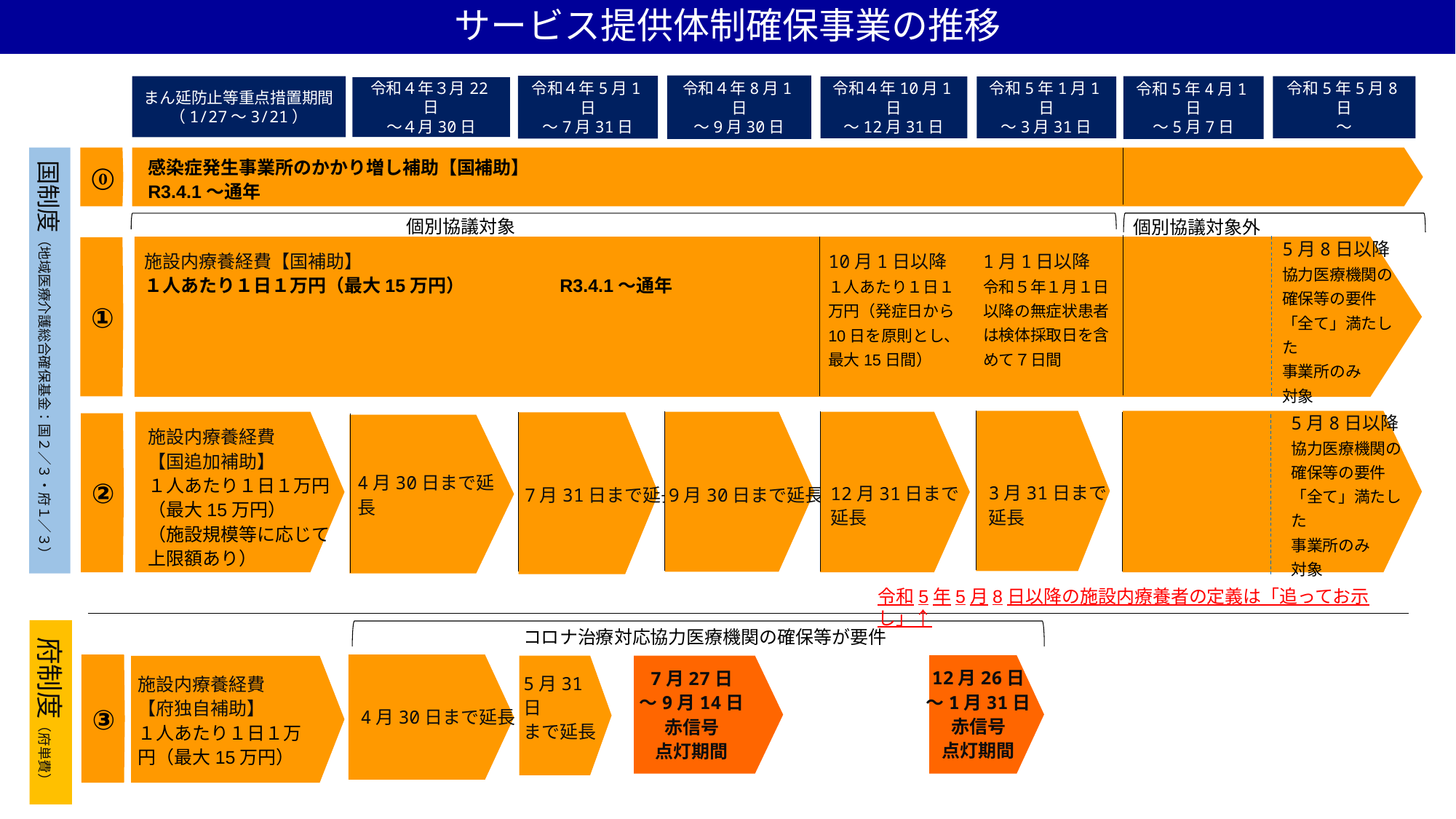

サービス提供体制確保事業の推移

令和４年8月1日
～9月30日
令和４年5月1日
～7月31日
令和5年4月1日
～5月7日
令和5年5月8日
～
まん延防止等重点措置期間
（1/27～3/21）
令和４年10月1日
～12月31日
令和5年1月1日
～3月31日
令和４年３月22日
～４月30日

感染症発生事業所のかかり増し補助【国補助】
R3.4.1～通年
⓪

国制度（地域医療介護総合確保基金：国２／３・府１／３）
個別協議対象
個別協議対象外

10月1日以降
１人あたり１日１万円（発症日から10日を原則とし、最大15日間）

1月1日以降
令和５年１月１日以降の無症状患者は検体採取日を含めて７日間

施設内療養経費【国補助】
１人あたり１日１万円（最大15万円）　　　　　R3.4.1～通年

①

5月8日以降
協力医療機関の
確保等の要件
「全て」満たした
事業所のみ
対象

施設内療養経費
【国追加補助】
１人あたり１日１万円
（最大15万円）
（施設規模等に応じて
上限額あり）

4月30日まで延長
  7月31日まで延長
12月31日まで
延長
9月30日まで延長

②

5月8日以降
協力医療機関の
確保等の要件
「全て」満たした
事業所のみ
対象
3月31日まで
延長
令和5年5月8日以降の施設内療養者の定義は「追ってお示し」↑
府制度（府単費）
コロナ治療対応協力医療機関の確保等が要件
③

5月31日
まで延長

  4月30日まで延長
7月27日
～9月14日
赤信号
点灯期間

12月26日
～1月31日
赤信号
点灯期間

施設内療養経費
【府独自補助】
１人あたり１日１万円（最大15万円）